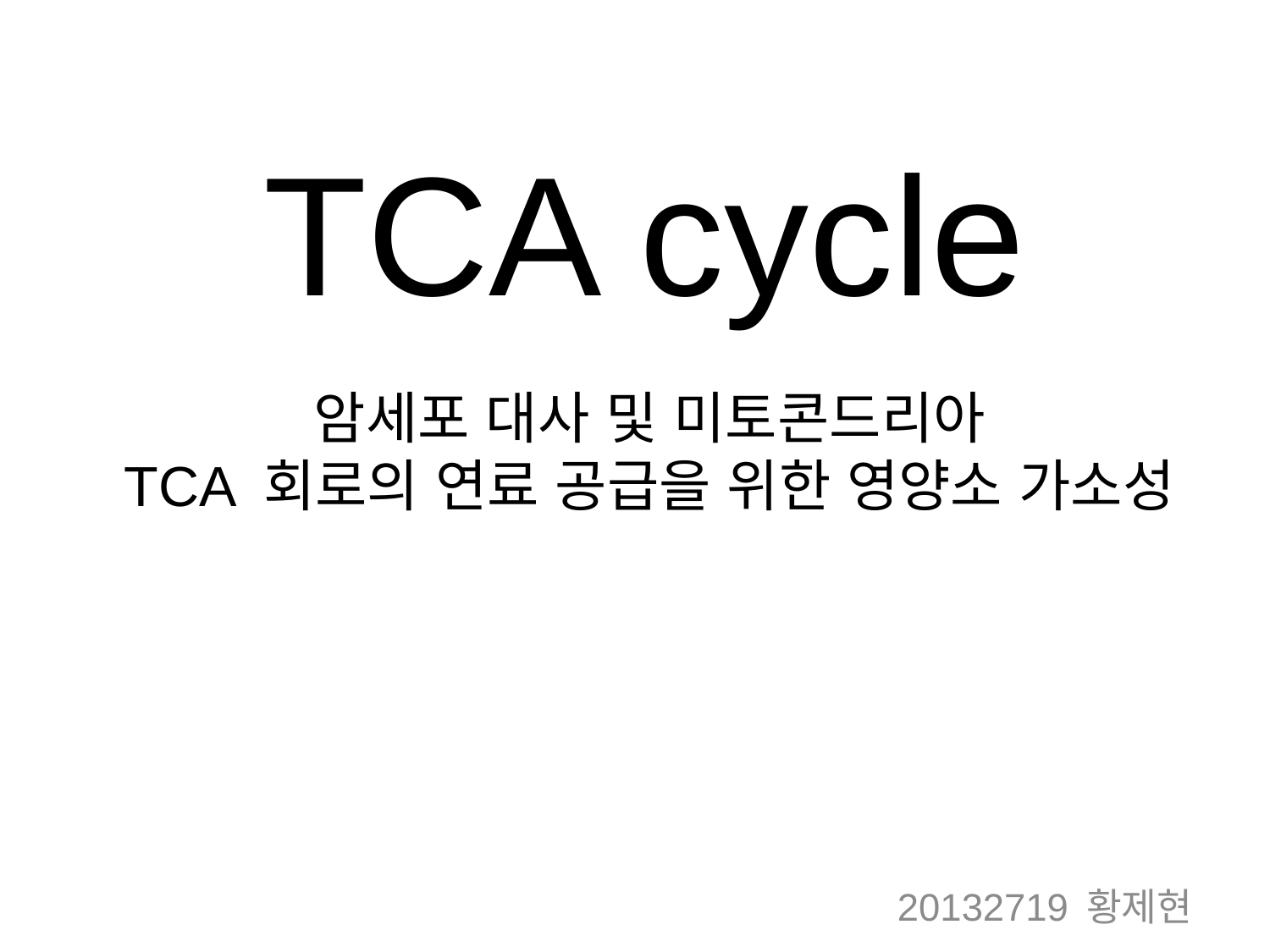

# TCA cycle
암세포 대사 및 미토콘드리아
TCA 회로의 연료 공급을 위한 영양소 가소성

20132719 황제현